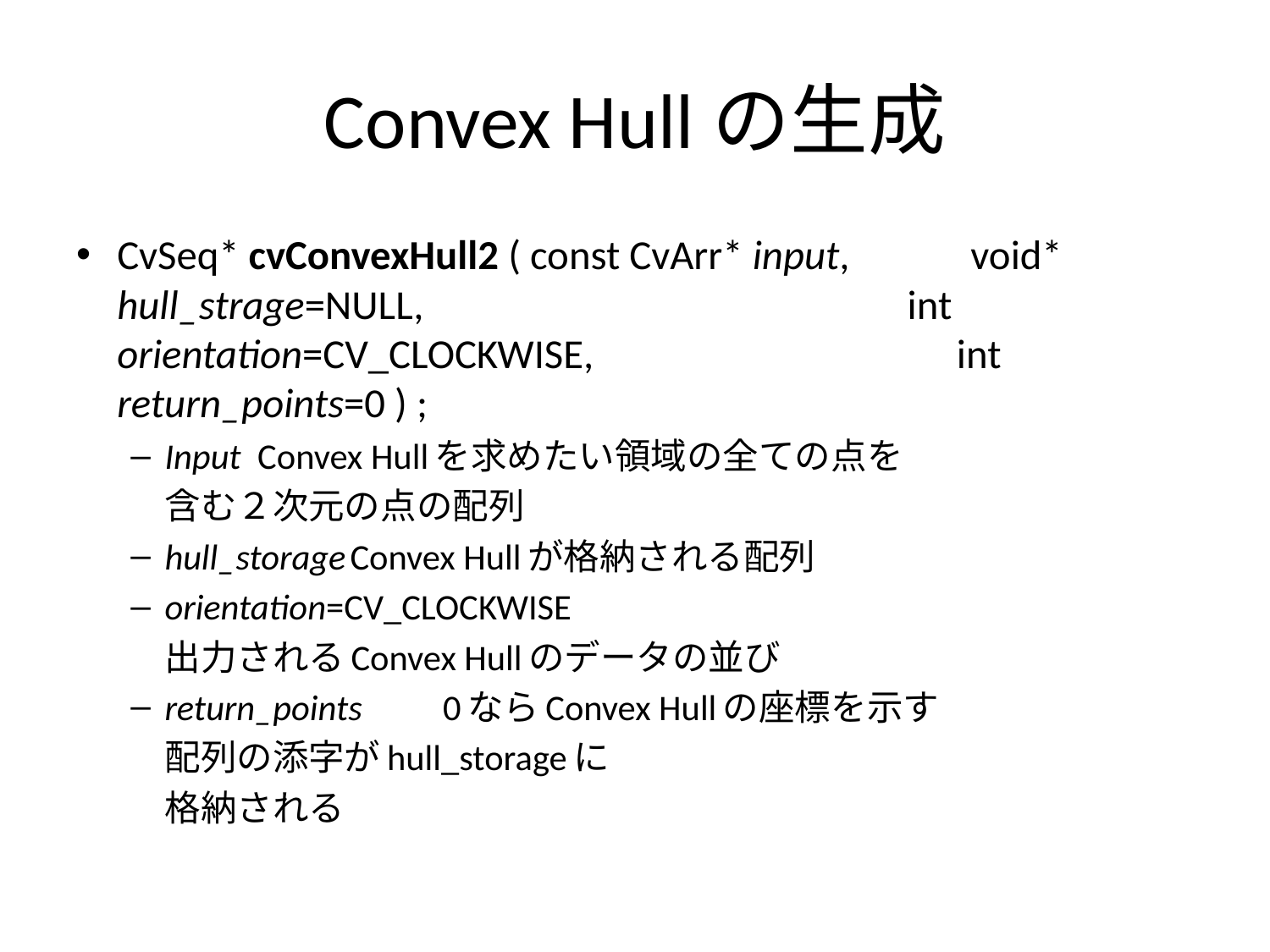

# Convex Hullの生成
CvSeq* cvConvexHull2 ( const CvArr* input,             void* hull_strage=NULL,                                                    int orientation=CV_CLOCKWISE,                                       int return_points=0 ) ;
Input	Convex Hullを求めたい領域の全ての点を
				含む２次元の点の配列
hull_storage		Convex Hullが格納される配列
orientation=CV_CLOCKWISE
					出力されるConvex Hullのデータの並び
return_points		0ならConvex Hullの座標を示す
							配列の添字がhull_storageに
							格納される